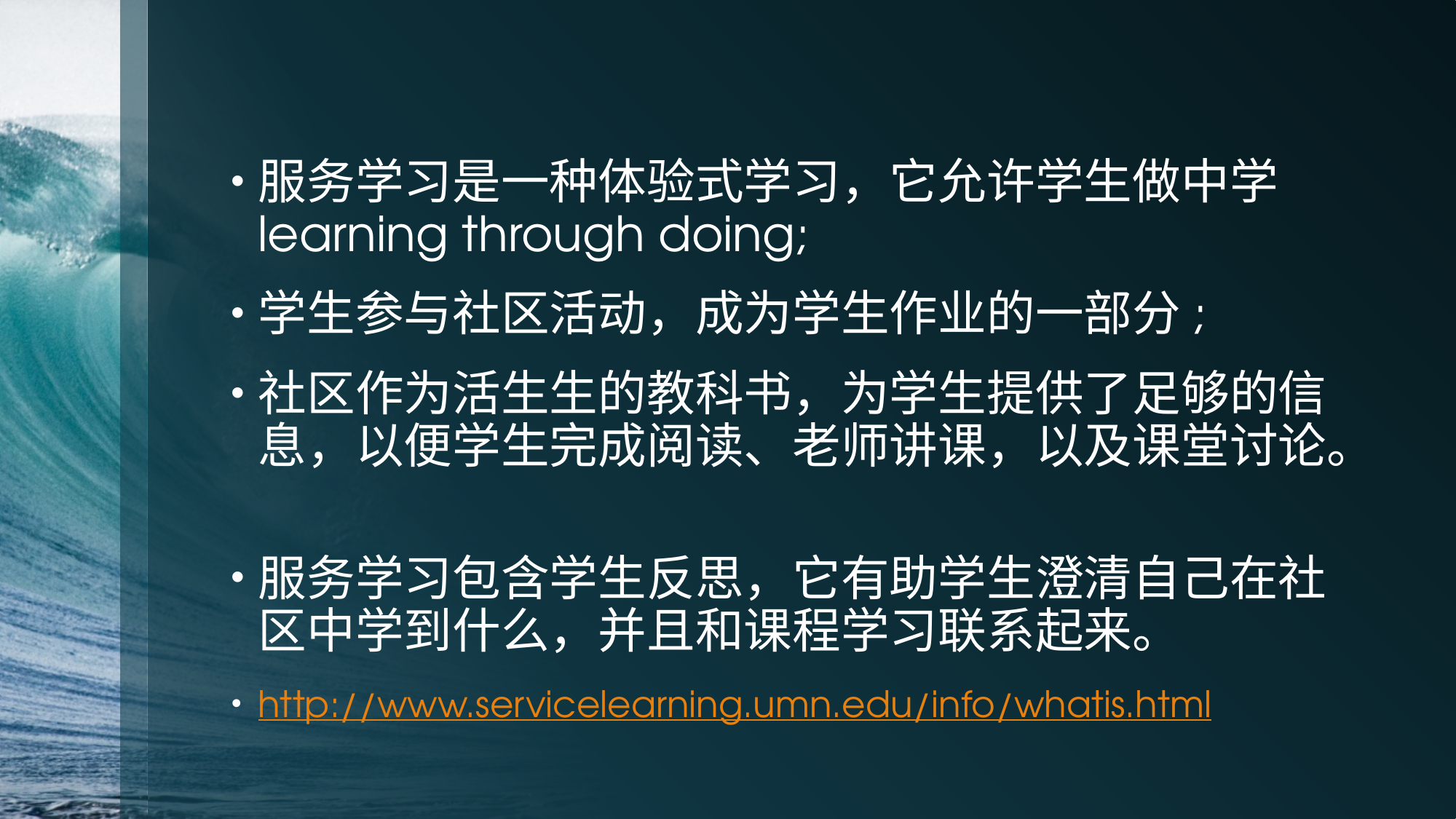

#
服务学习是一种体验式学习，它允许学生做中学 learning through doing;
学生参与社区活动，成为学生作业的一部分;
社区作为活生生的教科书，为学生提供了足够的信息，以便学生完成阅读、老师讲课，以及课堂讨论。
服务学习包含学生反思，它有助学生澄清自己在社区中学到什么，并且和课程学习联系起来。
http://www.servicelearning.umn.edu/info/whatis.html